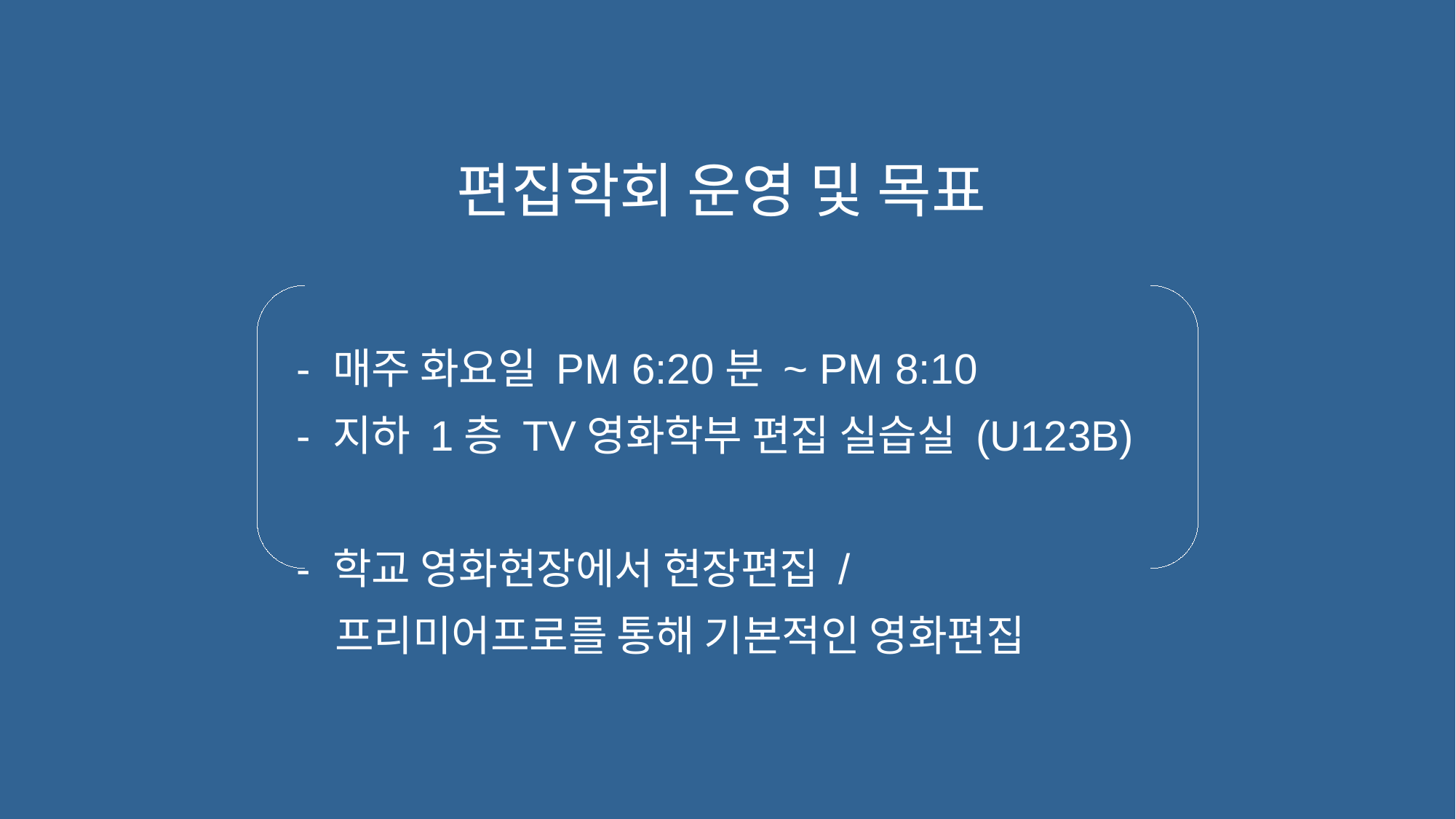

편집학회 운영 및 목표

- 매주 화요일 PM 6:20분 ~ PM 8:10
- 지하 1층 TV영화학부 편집 실습실 (U123B)
- 학교 영화현장에서 현장편집 /
   프리미어프로를 통해 기본적인 영화편집